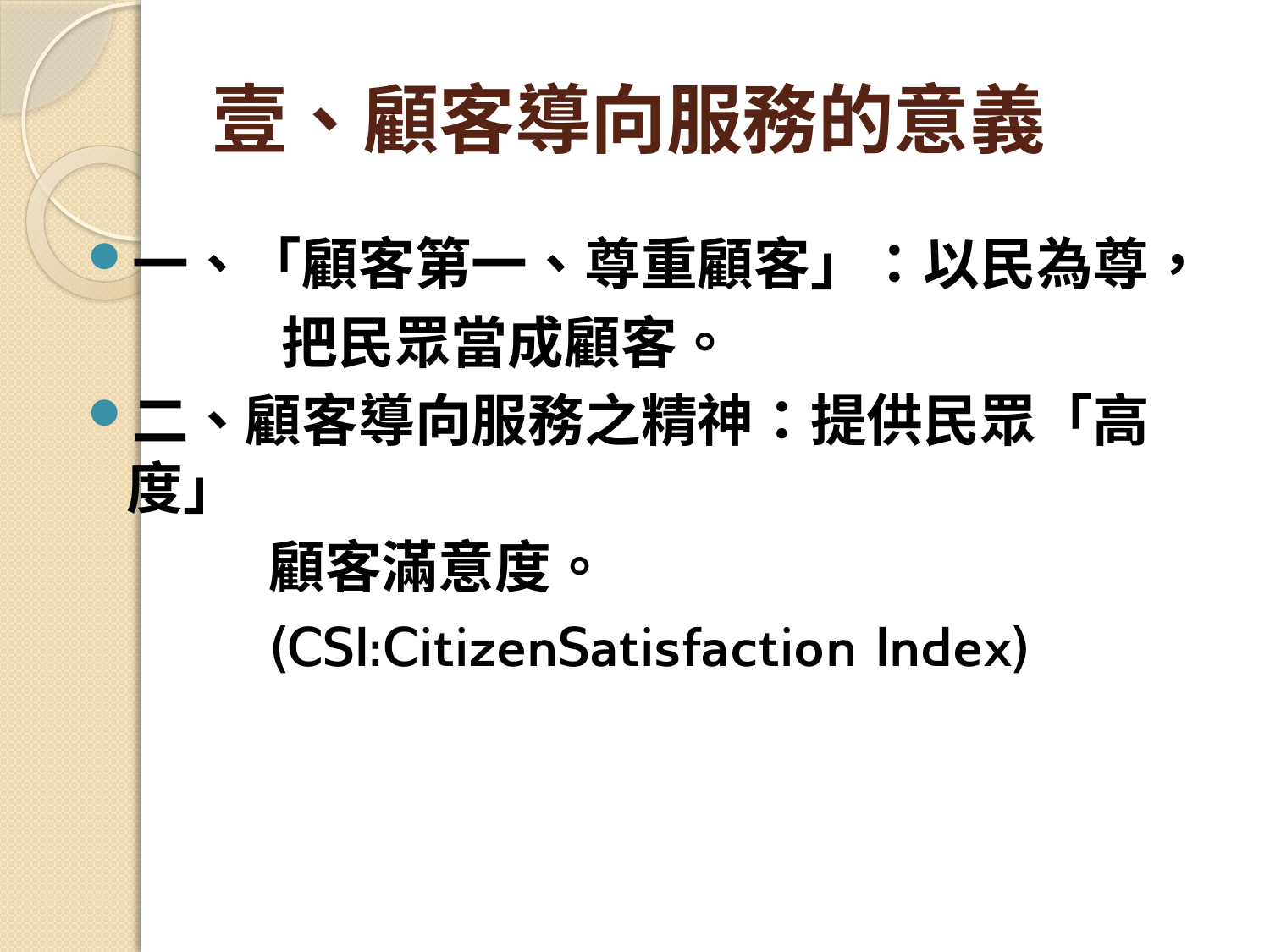

# 壹、顧客導向服務的意義
一、「顧客第一、尊重顧客」：以民為尊，
              把民眾當成顧客。
二、顧客導向服務之精神：提供民眾「高度」
             顧客滿意度。
          (CSI:CitizenSatisfaction Index)